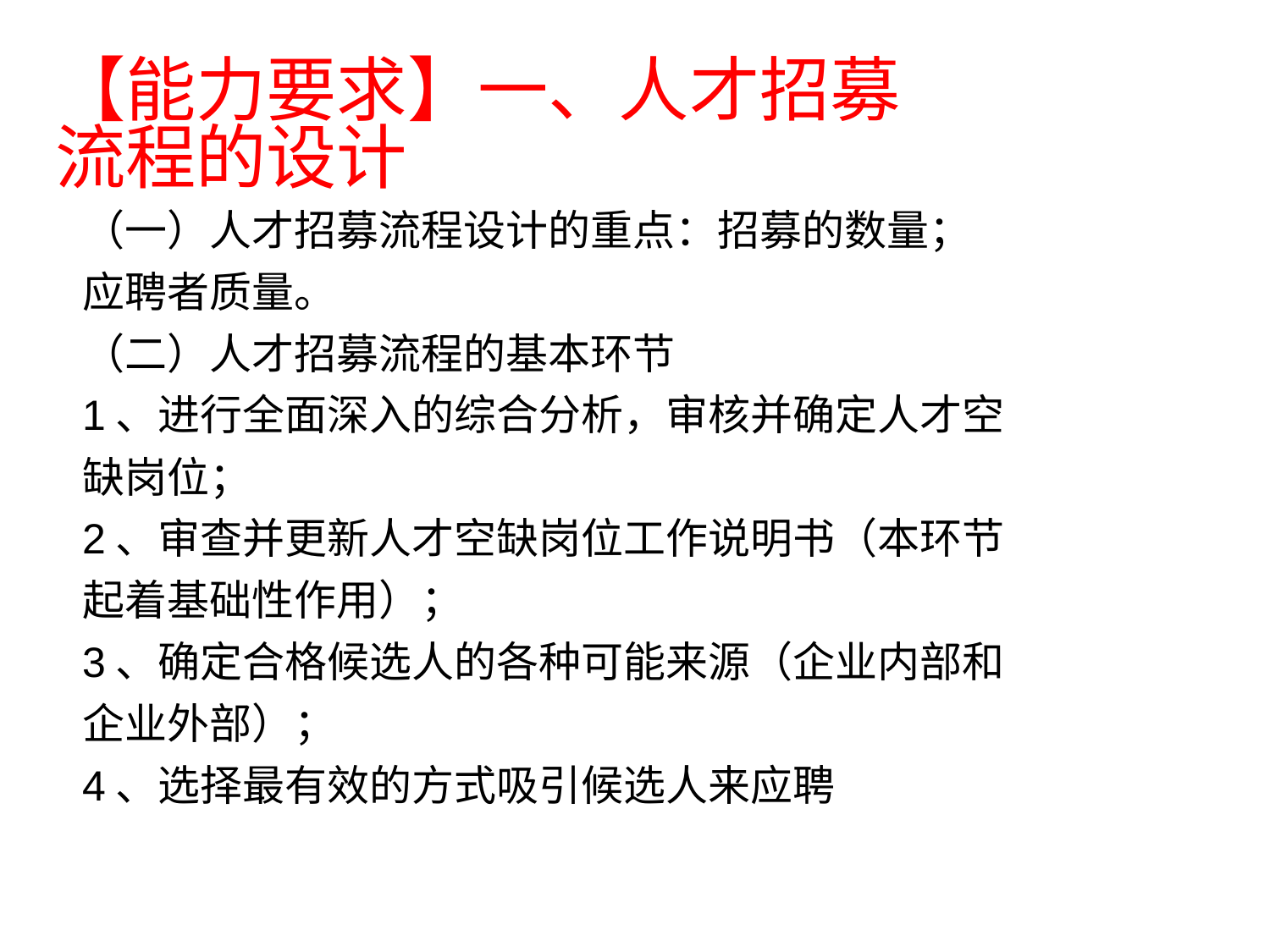

# 【能力要求】一、人才招募流程的设计
（一）人才招募流程设计的重点：招募的数量；应聘者质量。
（二）人才招募流程的基本环节
1、进行全面深入的综合分析，审核并确定人才空缺岗位；
2、审查并更新人才空缺岗位工作说明书（本环节起着基础性作用）；
3、确定合格候选人的各种可能来源（企业内部和企业外部）；
4、选择最有效的方式吸引候选人来应聘